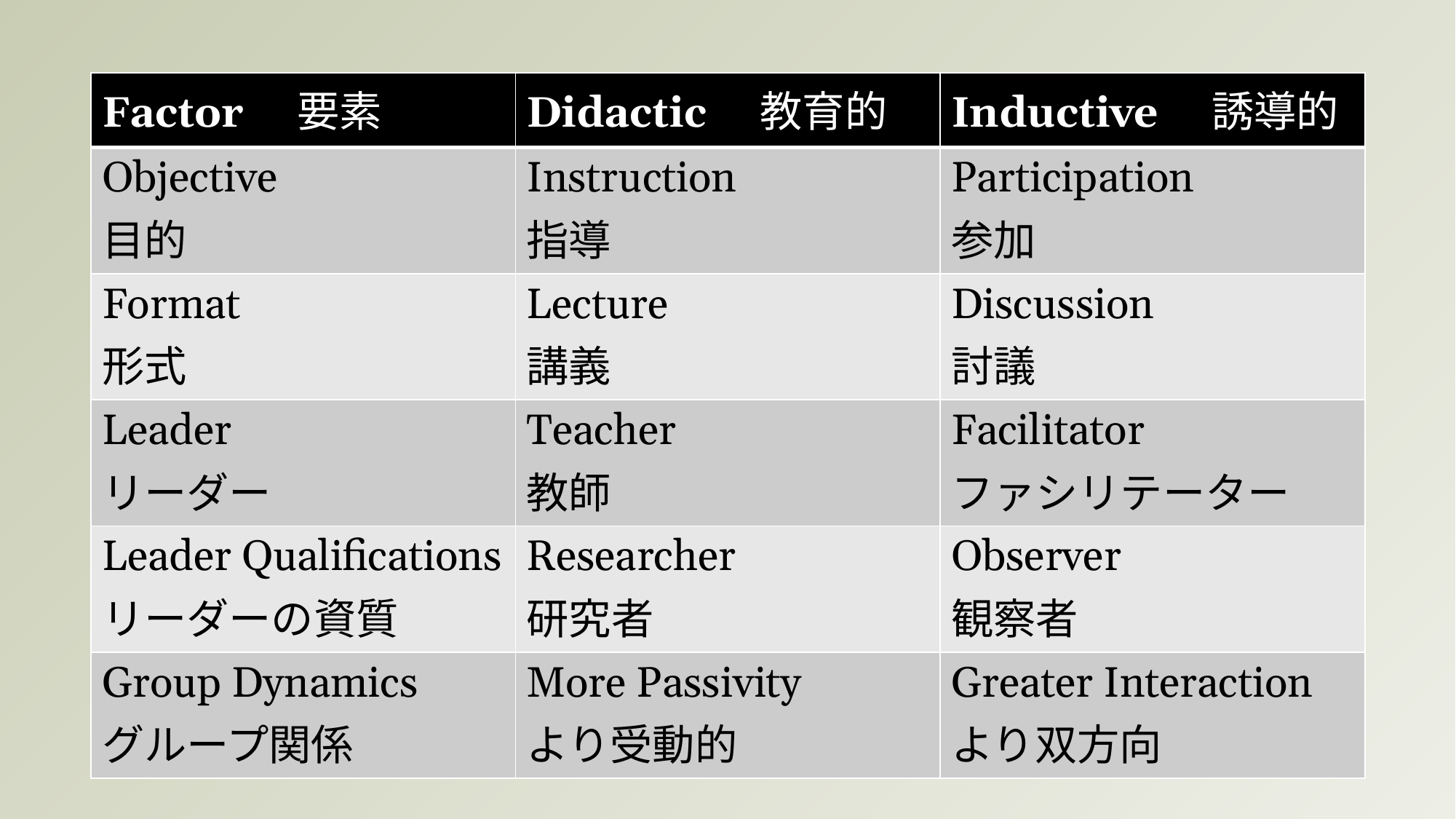

| Factor　要素 | Didactic　教育的 | Inductive　誘導的 |
| --- | --- | --- |
| Objective 目的 | Instruction 指導 | Participation 参加 |
| Format 形式 | Lecture 講義 | Discussion 討議 |
| Leader リーダー | Teacher 教師 | Facilitator ファシリテーター |
| Leader Qualifications リーダーの資質 | Researcher 研究者 | Observer 観察者 |
| Group Dynamics グループ関係 | More Passivity より受動的 | Greater Interaction より双方向 |